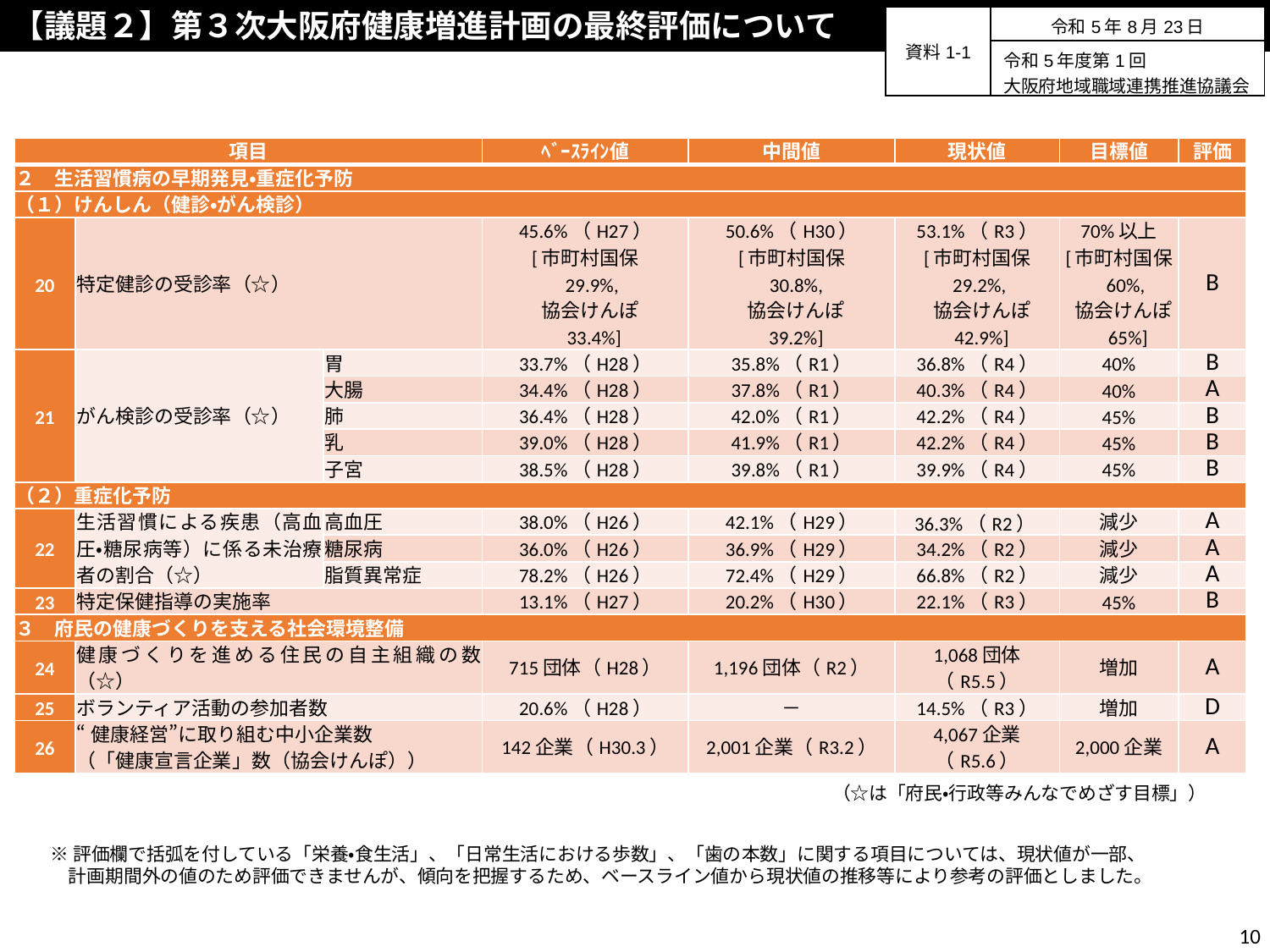

【議題２】第３次大阪府健康増進計画の最終評価について
| 資料1-1 | 令和5年8月23日 |
| --- | --- |
|  | 令和5年度第1回 大阪府地域職域連携推進協議会 |
| 項目 |  |  | ﾍﾞｰｽﾗｲﾝ値 | 中間値 | 現状値 | 目標値 | 評価 |
| --- | --- | --- | --- | --- | --- | --- | --- |
| ２　生活習慣病の早期発見・重症化予防 |  |  |  |  |  |  |  |
| （１）けんしん（健診・がん検診） |  |  |  |  |  |  |  |
| 20 | 特定健診の受診率（☆） |  | 45.6%（H27） [市町村国保 29.9%, 協会けんぽ 33.4%] | 50.6%（H30） [市町村国保 30.8%, 協会けんぽ 39.2%] | 53.1%（R3） [市町村国保 29.2%, 協会けんぽ 42.9%] | 70%以上 [市町村国保 60%, 協会けんぽ 65%] | B |
| 21 | がん検診の受診率（☆） | 胃 | 33.7%（H28） | 35.8%（R1） | 36.8%（R4） | 40% | B |
|  |  | 大腸 | 34.4%（H28） | 37.8%（R1） | 40.3%（R4） | 40% | A |
|  |  | 肺 | 36.4%（H28） | 42.0%（R1） | 42.2%（R4） | 45% | B |
|  |  | 乳 | 39.0%（H28） | 41.9%（R1） | 42.2%（R4） | 45% | B |
|  |  | 子宮 | 38.5%（H28） | 39.8%（R1） | 39.9%（R4） | 45% | B |
| （２）重症化予防 |  |  |  |  |  |  |  |
| 22 | 生活習慣による疾患（高血圧・糖尿病等）に係る未治療者の割合（☆） | 高血圧 | 38.0%（H26） | 42.1%（H29） | 36.3%（R2） | 減少 | A |
|  |  | 糖尿病 | 36.0%（H26） | 36.9%（H29） | 34.2%（R2） | 減少 | A |
|  |  | 脂質異常症 | 78.2%（H26） | 72.4%（H29） | 66.8%（R2） | 減少 | A |
| 23 | 特定保健指導の実施率 |  | 13.1%（H27） | 20.2%（H30） | 22.1%（R3） | 45% | B |
| ３　府民の健康づくりを支える社会環境整備 |  |  |  |  |  |  |  |
| 24 | 健康づくりを進める住民の自主組織の数（☆） |  | 715団体（H28） | 1,196団体（R2） | 1,068団体 （R5.5） | 増加 | A |
| 25 | ボランティア活動の参加者数 |  | 20.6%（H28） | － | 14.5%（R3） | 増加 | D |
| 26 | “健康経営”に取り組む中小企業数 （「健康宣言企業」数（協会けんぽ）） |  | 142企業（H30.3） | 2,001企業（R3.2） | 4,067企業（R5.6） | 2,000企業 | A |
（☆は「府民・行政等みんなでめざす目標」）
※評価欄で括弧を付している「栄養・食生活」、「日常生活における歩数」、「歯の本数」に関する項目については、現状値が一部、
　計画期間外の値のため評価できませんが、傾向を把握するため、ベースライン値から現状値の推移等により参考の評価としました。
10